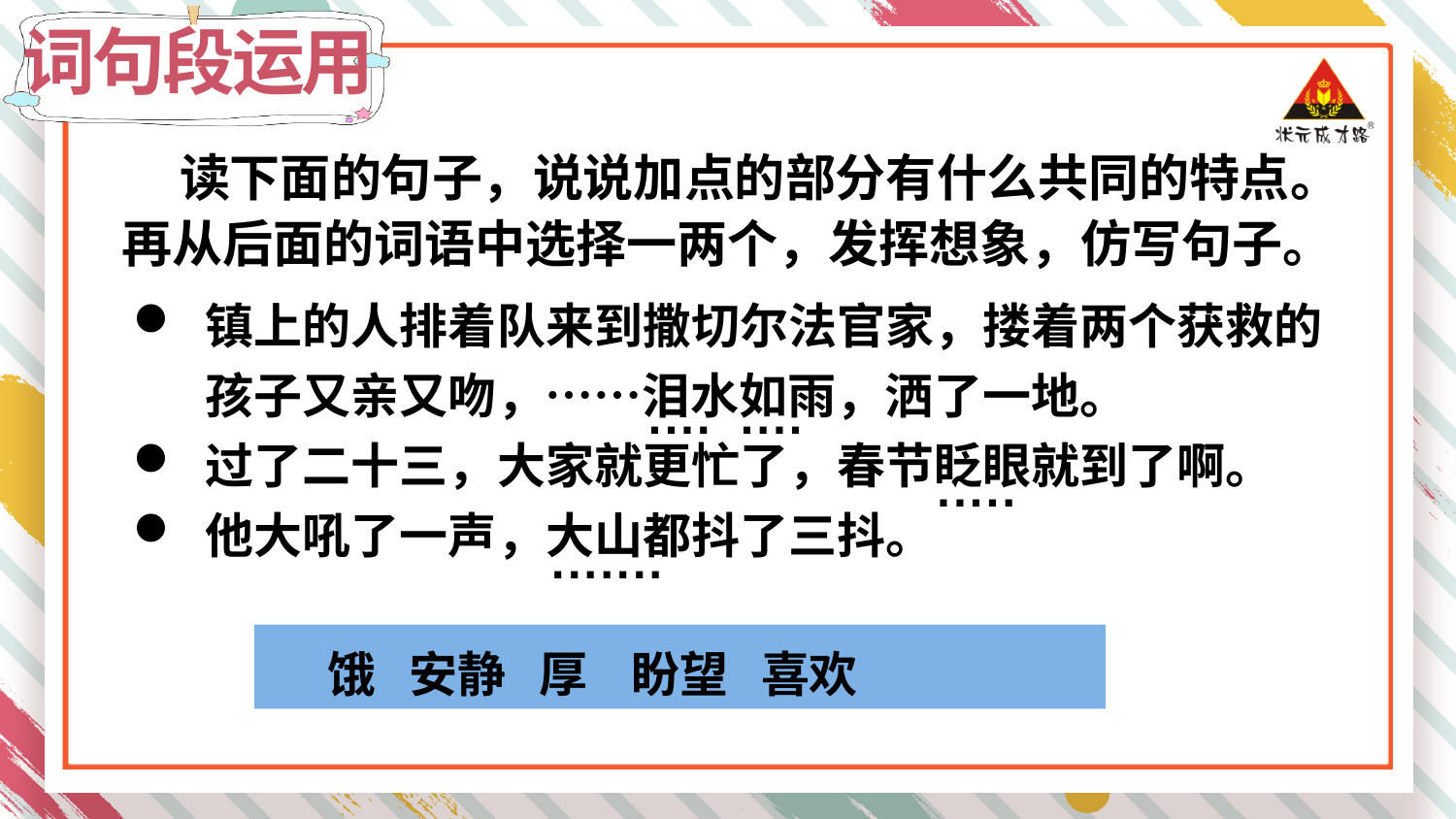

词句段运用

    读下面的句子，说说加点的部分有什么共同的特点。再从后面的词语中选择一两个，发挥想象，仿写句子。
镇上的人排着队来到撒切尔法官家，搂着两个获救的孩子又亲又吻，……泪水如雨，洒了一地。
过了二十三，大家就更忙了，春节眨眼就到了啊。
他大吼了一声，大山都抖了三抖。
····  ····
·····
·······
　 饿   安静   厚    盼望   喜欢